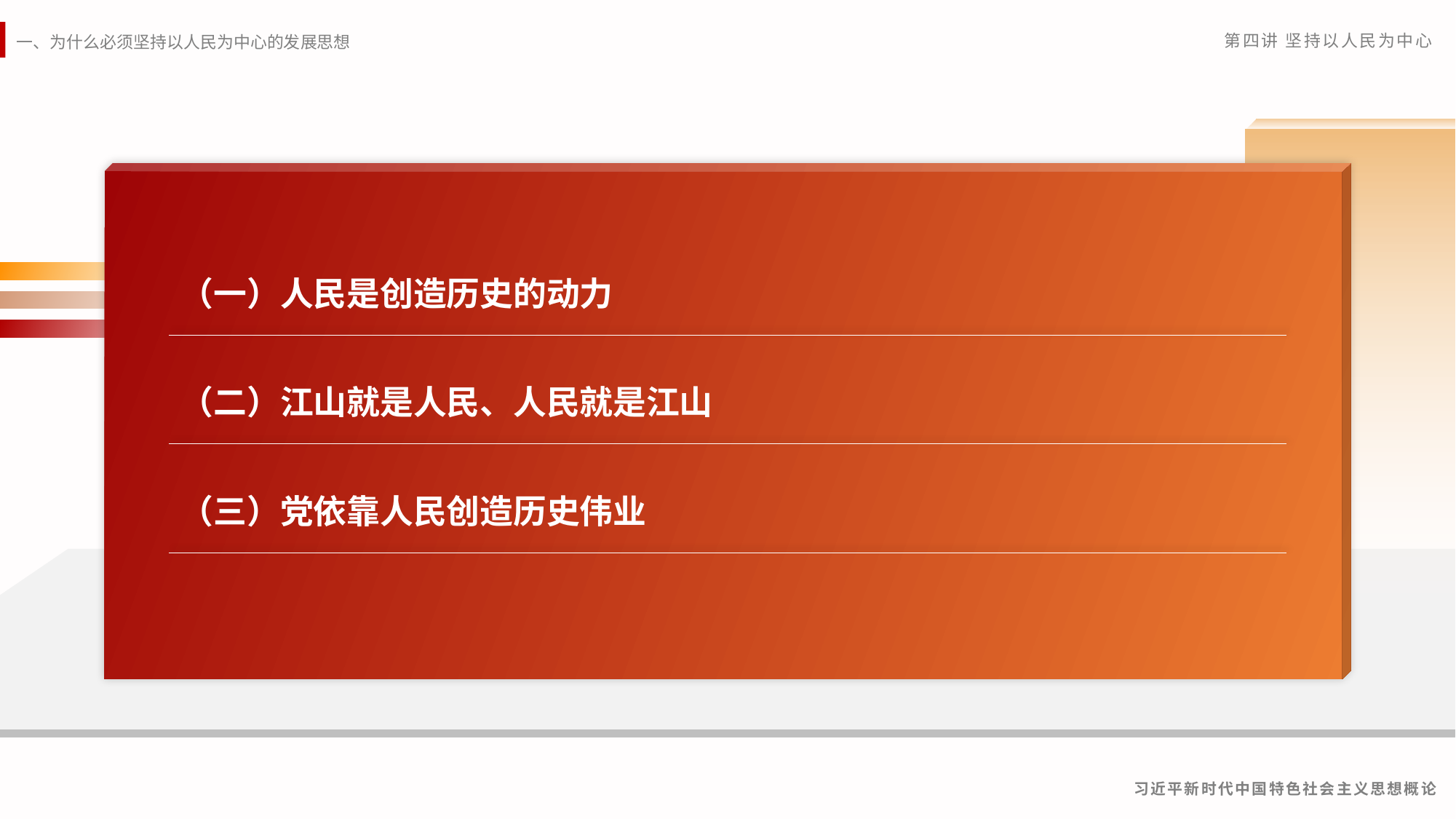

（一）人民是创造历史的动力
（二）江山就是人民、人民就是江山
（三）党依靠人民创造历史伟业